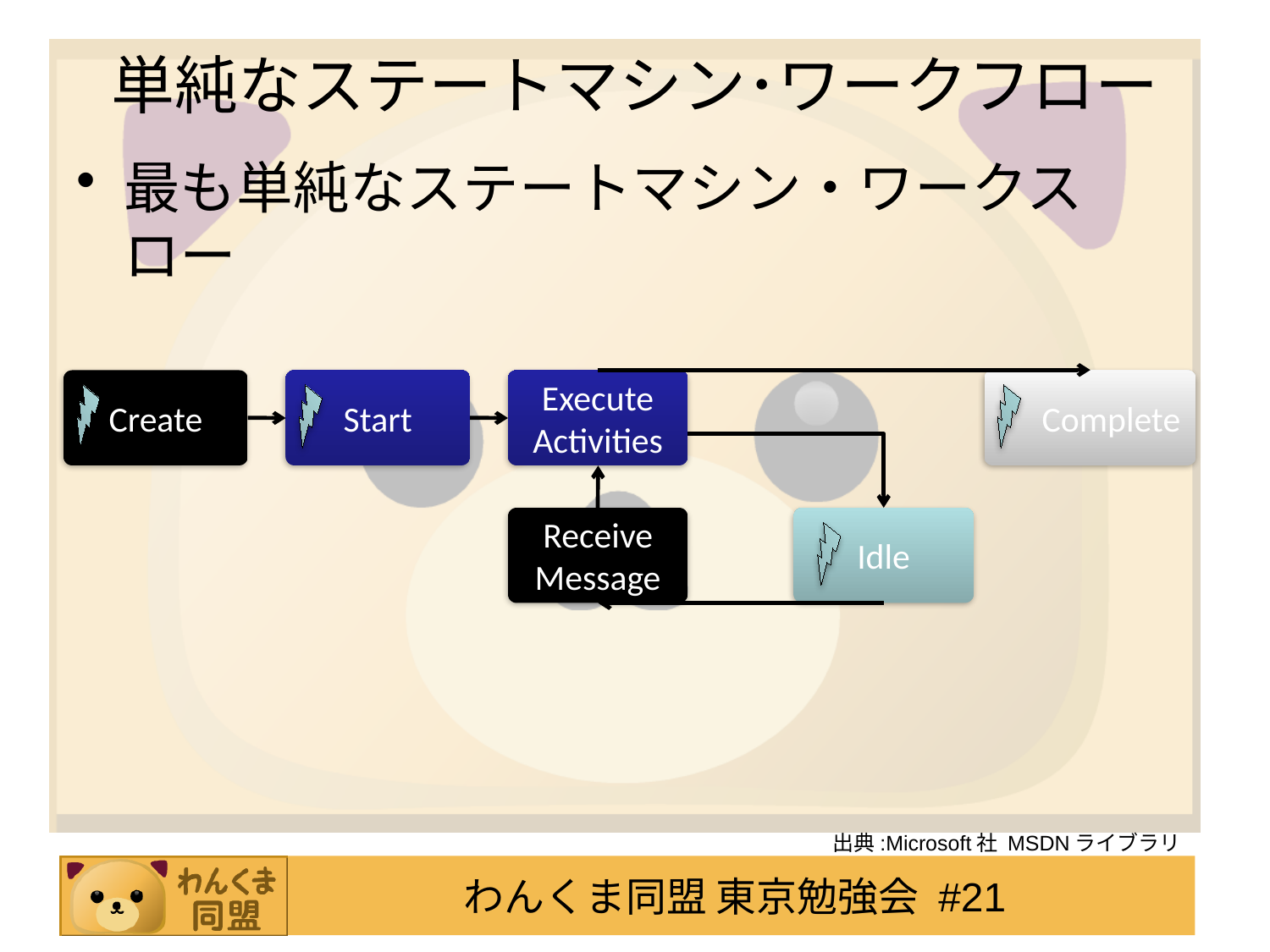

# 単純なステートマシン･ワークフロー
最も単純なステートマシン・ワークスロー
Create
Start
Execute Activities
Complete

Receive Message
Idle

出典:Microsoft社 MSDNライブラリ